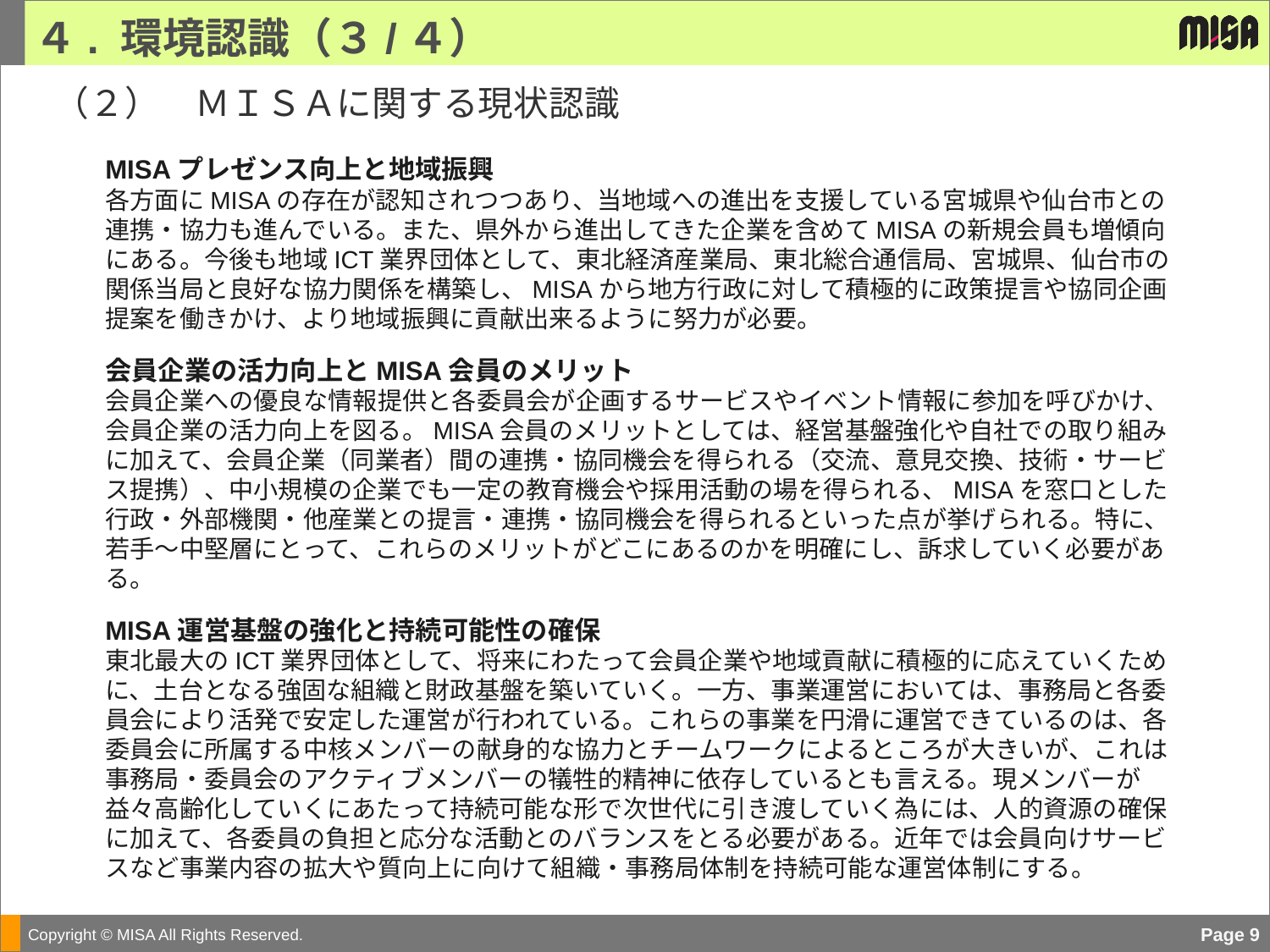

４. 環境認識（３/４）
（２）　ＭＩＳＡに関する現状認識
MISAプレゼンス向上と地域振興
各方面にMISAの存在が認知されつつあり、当地域への進出を支援している宮城県や仙台市との連携・協力も進んでいる。また、県外から進出してきた企業を含めてMISAの新規会員も増傾向にある。今後も地域ICT業界団体として、東北経済産業局、東北総合通信局、宮城県、仙台市の関係当局と良好な協力関係を構築し、MISAから地方行政に対して積極的に政策提言や協同企画提案を働きかけ、より地域振興に貢献出来るように努力が必要。
会員企業の活力向上とMISA会員のメリット
会員企業への優良な情報提供と各委員会が企画するサービスやイベント情報に参加を呼びかけ、会員企業の活力向上を図る。MISA会員のメリットとしては、経営基盤強化や自社での取り組みに加えて、会員企業（同業者）間の連携・協同機会を得られる（交流、意見交換、技術・サービス提携）、中小規模の企業でも一定の教育機会や採用活動の場を得られる、MISAを窓口とした行政・外部機関・他産業との提言・連携・協同機会を得られるといった点が挙げられる。特に、若手～中堅層にとって、これらのメリットがどこにあるのかを明確にし、訴求していく必要がある。
MISA運営基盤の強化と持続可能性の確保
東北最大のICT業界団体として、将来にわたって会員企業や地域貢献に積極的に応えていくために、土台となる強固な組織と財政基盤を築いていく。一方、事業運営においては、事務局と各委員会により活発で安定した運営が行われている。これらの事業を円滑に運営できているのは、各委員会に所属する中核メンバーの献身的な協力とチームワークによるところが大きいが、これは事務局・委員会のアクティブメンバーの犠牲的精神に依存しているとも言える。現メンバーが益々高齢化していくにあたって持続可能な形で次世代に引き渡していく為には、人的資源の確保に加えて、各委員の負担と応分な活動とのバランスをとる必要がある。近年では会員向けサービスなど事業内容の拡大や質向上に向けて組織・事務局体制を持続可能な運営体制にする。